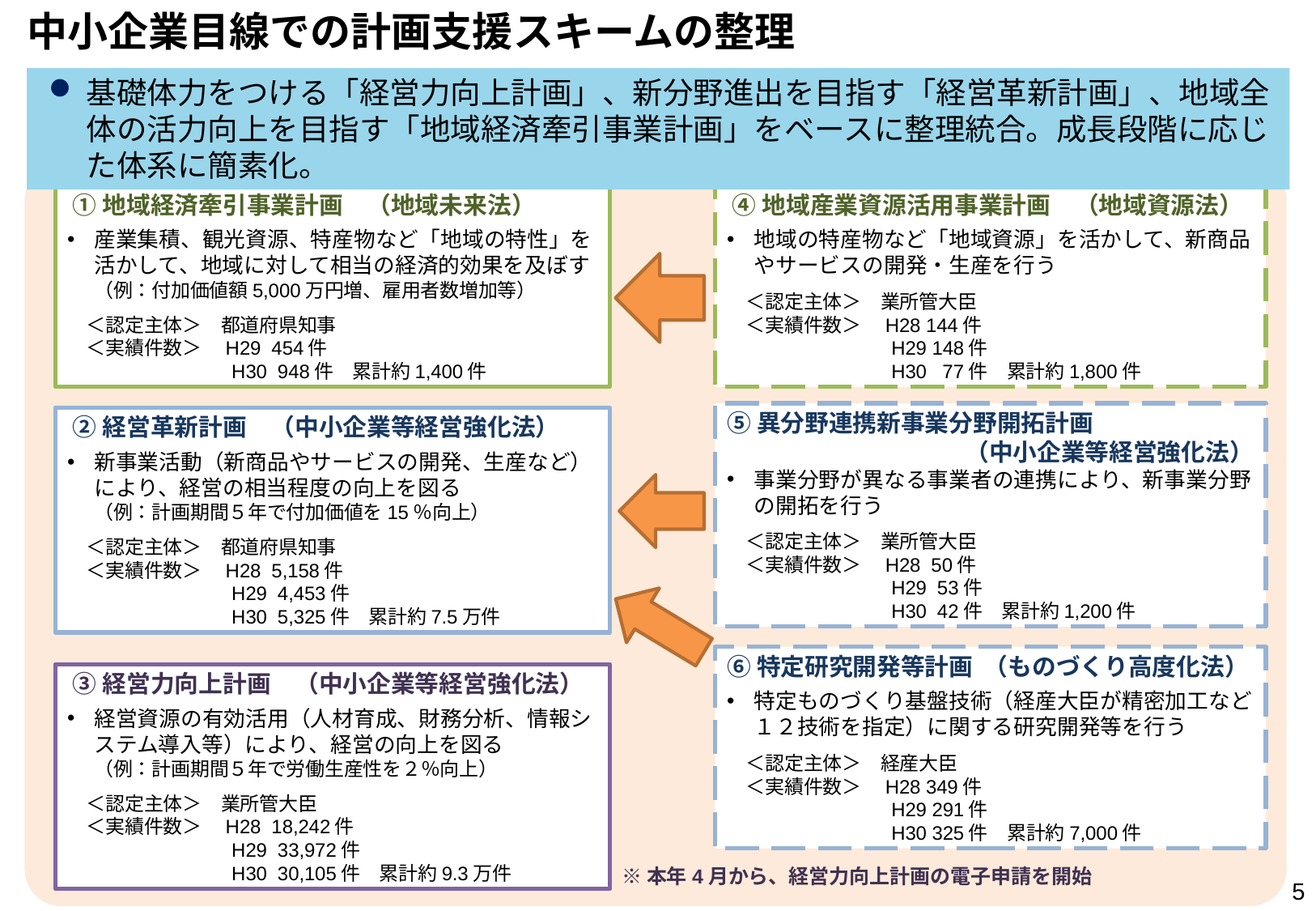

中小企業目線での計画支援スキームの整理
基礎体力をつける「経営力向上計画」、新分野進出を目指す「経営革新計画」、地域全体の活力向上を目指す「地域経済牽引事業計画」をベースに整理統合。成長段階に応じた体系に簡素化。

 ①地域経済牽引事業計画　（地域未来法）
産業集積、観光資源、特産物など「地域の特性」を活かして、地域に対して相当の経済的効果を及ぼす
（例：付加価値額5,000万円増、雇用者数増加等）

　＜認定主体＞　都道府県知事
　＜実績件数＞　H29  454件
	　　H30  948件　累計約1,400件
 ④地域産業資源活用事業計画　（地域資源法）
地域の特産物など「地域資源」を活かして、新商品やサービスの開発・生産を行う

　＜認定主体＞　業所管大臣
　＜実績件数＞　H28 144件
	　　H29 148件
	　　H30   77件　累計約1,800件

⑤異分野連携新事業分野開拓計画
（中小企業等経営強化法）
事業分野が異なる事業者の連携により、新事業分野の開拓を行う

　＜認定主体＞　業所管大臣
　＜実績件数＞　H28  50件
	　　H29  53件
	　　H30  42件　累計約1,200件
 ②経営革新計画　（中小企業等経営強化法）
新事業活動（新商品やサービスの開発、生産など）により、経営の相当程度の向上を図る
（例：計画期間５年で付加価値を15％向上）

　＜認定主体＞　都道府県知事
　＜実績件数＞　H28  5,158件
	　　H29  4,453件
	　　H30  5,325件　累計約7.5万件

⑥特定研究開発等計画  （ものづくり高度化法）
特定ものづくり基盤技術（経産大臣が精密加工など１２技術を指定）に関する研究開発等を行う

　＜認定主体＞　経産大臣
　＜実績件数＞　H28 349件
	　　H29 291件
	　　H30 325件　累計約7,000件
 ③経営力向上計画　（中小企業等経営強化法）
経営資源の有効活用（人材育成、財務分析、情報システム導入等）により、経営の向上を図る
（例：計画期間５年で労働生産性を２％向上）

　＜認定主体＞　業所管大臣
　＜実績件数＞　H28  18,242件
	　　H29  33,972件
	　　H30  30,105件　累計約9.3万件
※本年4月から、経営力向上計画の電子申請を開始
5